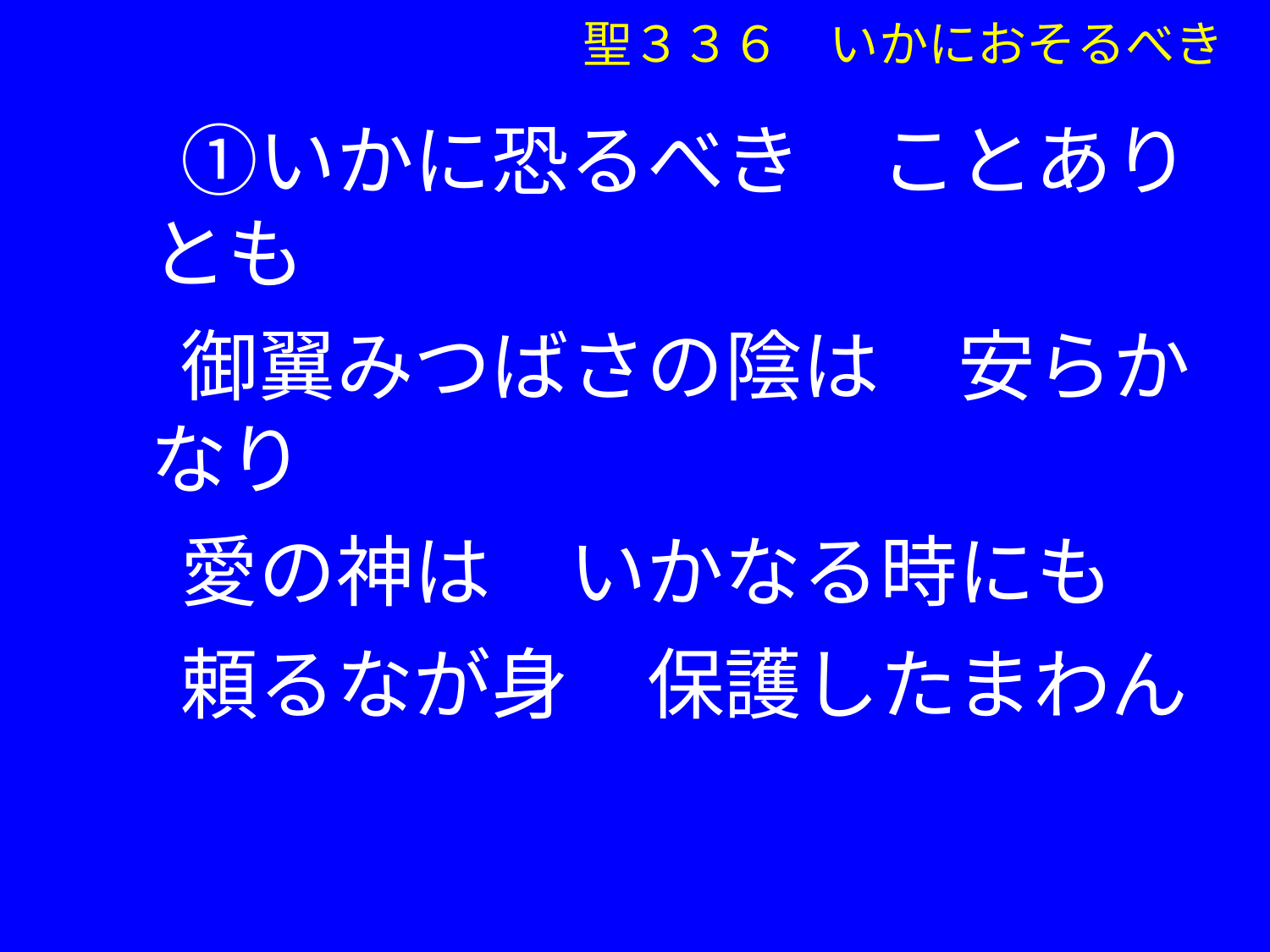

①いかに恐るべき　ことありとも
　御翼みつばさの陰は　安らかなり
　愛の神は　いかなる時にも
　頼るなが身　保護したまわん

聖３３６　いかにおそるべき